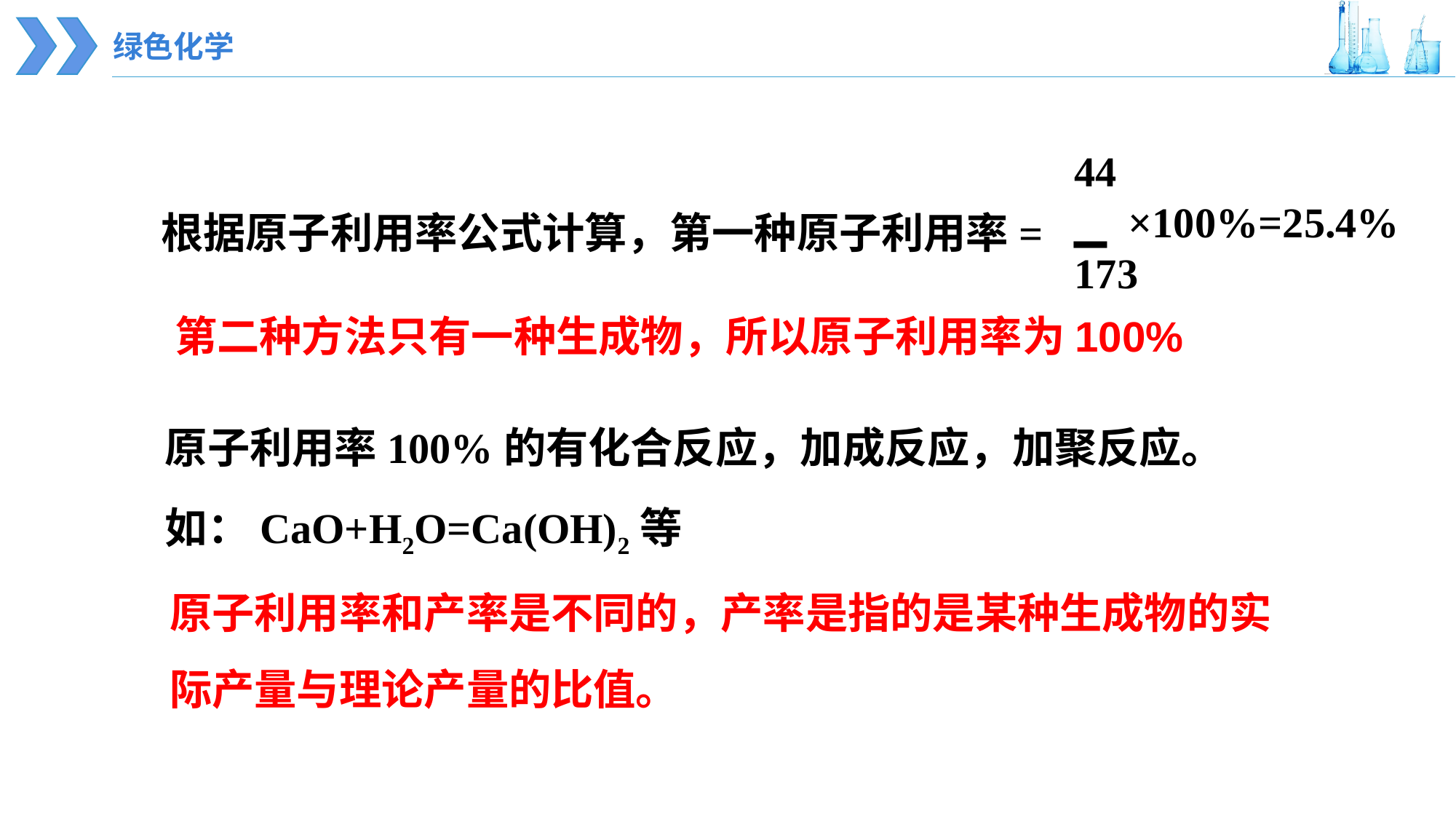

44
▁  ×100%=25.4%
173
根据原子利用率公式计算，第一种原子利用率=
第二种方法只有一种生成物，所以原子利用率为100%
原子利用率100%的有化合反应，加成反应，加聚反应。
如：CaO+H2O=Ca(OH)2等
原子利用率和产率是不同的，产率是指的是某种生成物的实际产量与理论产量的比值。